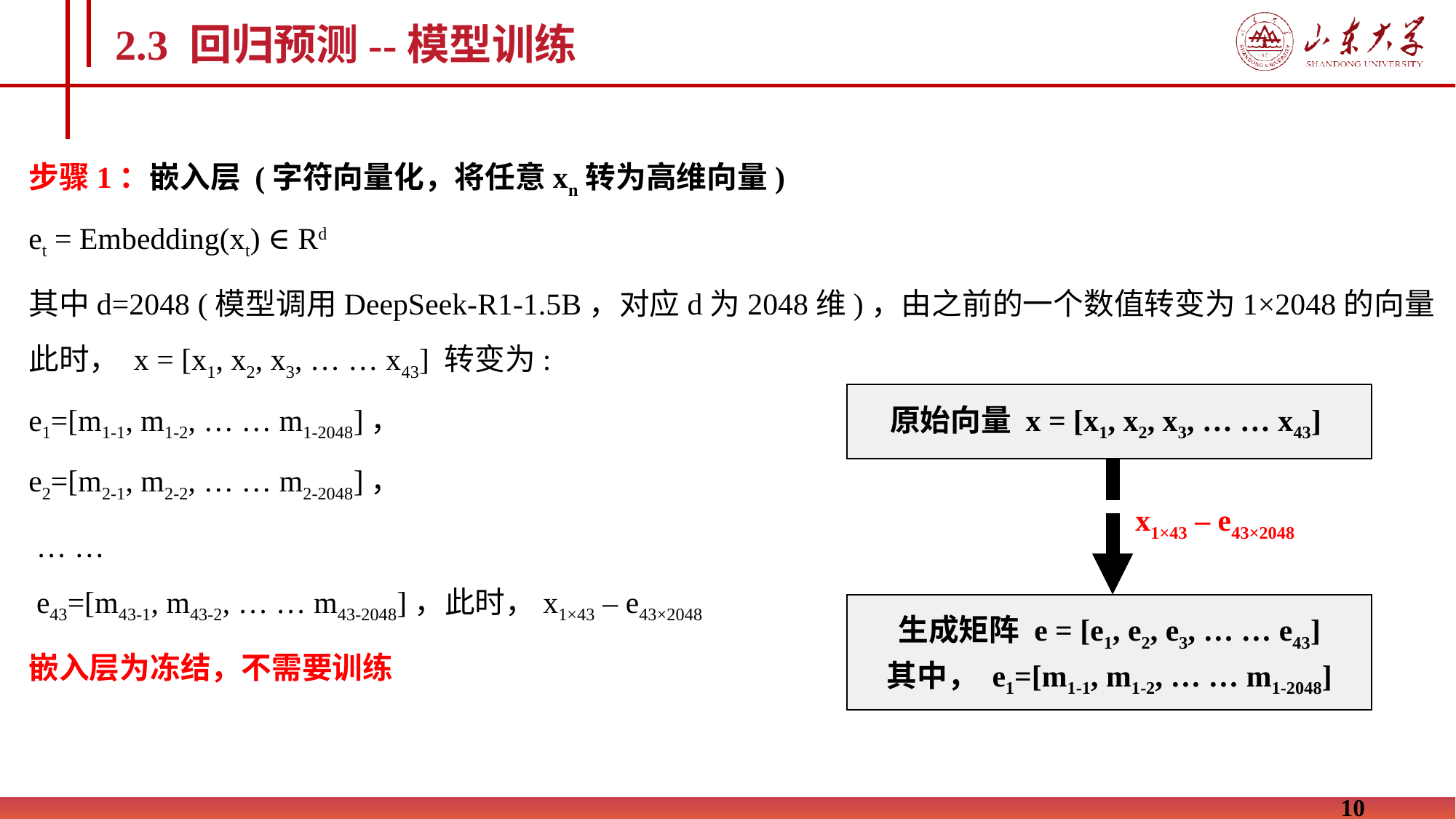

2.3 回归预测--模型训练
步骤1：嵌入层 (字符向量化，将任意xn转为高维向量)
et = Embedding(xt) ∈ Rd
其中d=2048 (模型调用DeepSeek-R1-1.5B，对应d为2048维)，由之前的一个数值转变为1×2048的向量
此时， x = [x1, x2, x3, … … x43] 转变为:
e1=[m1-1, m1-2, … … m1-2048]，
e2=[m2-1, m2-2, … … m2-2048]，
 … …
 e43=[m43-1, m43-2, … … m43-2048]，此时，x1×43 – e43×2048
嵌入层为冻结，不需要训练
原始向量 x = [x1, x2, x3, … … x43]
x1×43 – e43×2048
生成矩阵 e = [e1, e2, e3, … … e43]
其中， e1=[m1-1, m1-2, … … m1-2048]
10